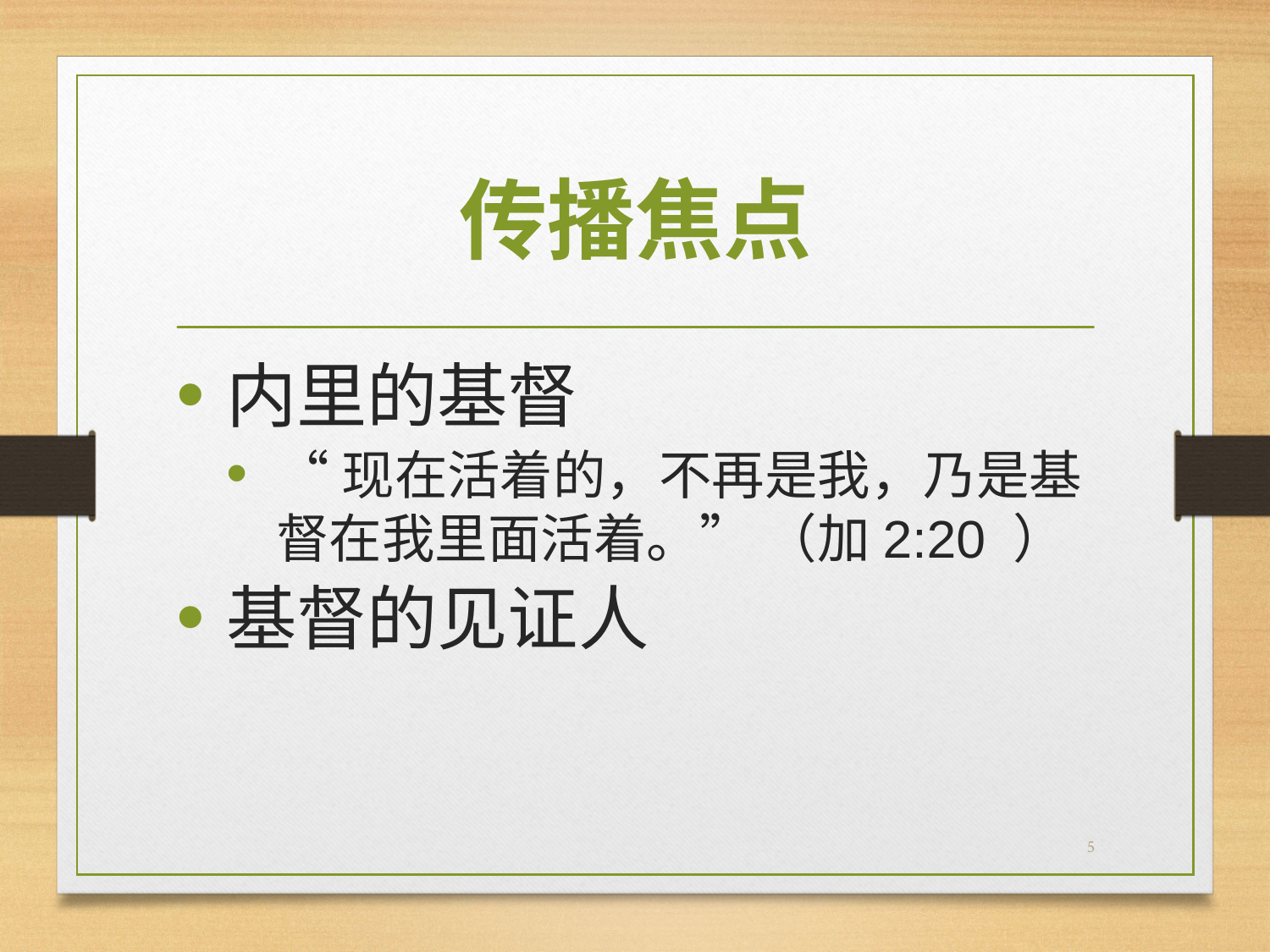

# 传播焦点
内里的基督
“现在活着的，不再是我，乃是基督在我里面活着。” （加2:20 ）
基督的见证人

5